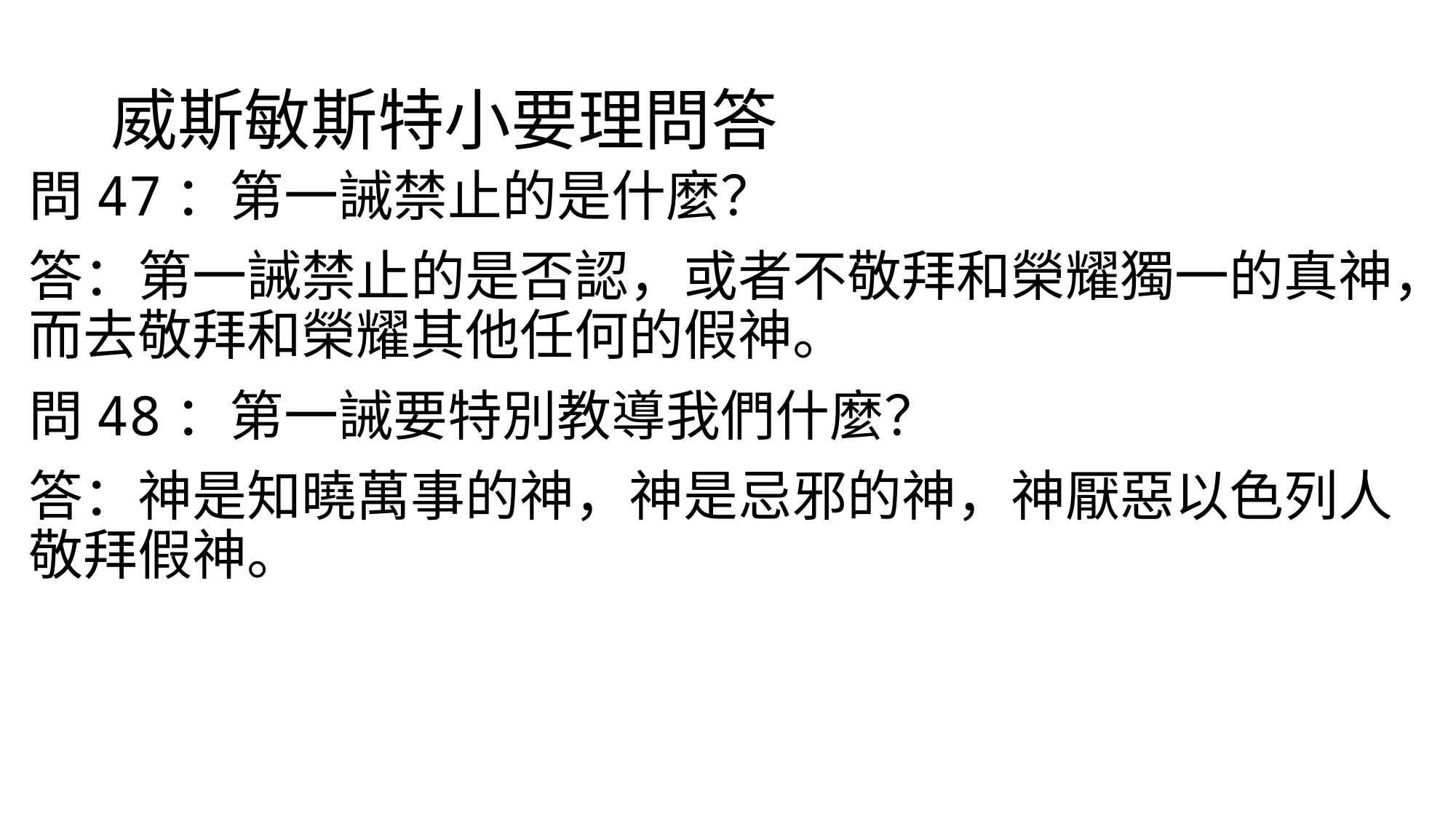

# 威斯敏斯特小要理問答
問47：第一誡禁止的是什麼？
答：第一誡禁止的是否認，或者不敬拜和榮耀獨一的真神，而去敬拜和榮耀其他任何的假神。
問48：第一誡要特別教導我們什麼？
答：神是知曉萬事的神，神是忌邪的神，神厭惡以色列人敬拜假神。